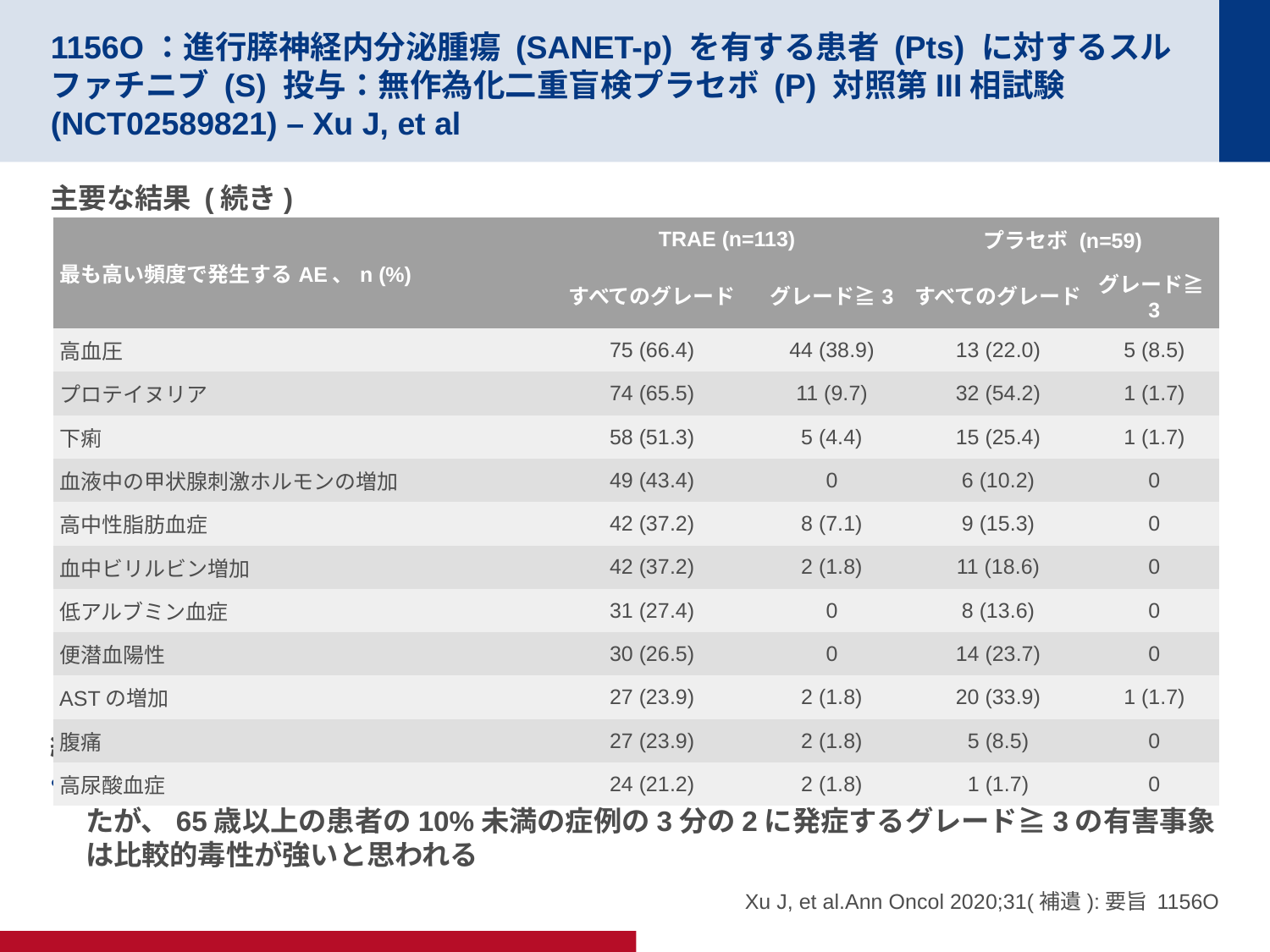

# 1156O：進行膵神経内分泌腫瘍 (SANET-p) を有する患者 (Pts) に対するスルファチニブ (S) 投与：無作為化二重盲検プラセボ (P) 対照第III相試験 (NCT02589821) – Xu J, et al
主要な結果 (続き)
結論
進行性NET患者において、スルファチニブはPFSに有意かつ臨床的に有意な改善を示したが、65歳以上の患者の10%未満の症例の3分の2に発症するグレード≧3の有害事象は比較的毒性が強いと思われる
| 最も高い頻度で発生するAE、n (%) | TRAE (n=113) |  | プラセボ (n=59) |  |
| --- | --- | --- | --- | --- |
|  | すべてのグレード | グレード≧3 | すべてのグレード | グレード≧3 |
| 高血圧 | 75 (66.4) | 44 (38.9) | 13 (22.0) | 5 (8.5) |
| プロテイヌリア | 74 (65.5) | 11 (9.7) | 32 (54.2) | 1 (1.7) |
| 下痢 | 58 (51.3) | 5 (4.4) | 15 (25.4) | 1 (1.7) |
| 血液中の甲状腺刺激ホルモンの増加 | 49 (43.4) | 0 | 6 (10.2) | 0 |
| 高中性脂肪血症 | 42 (37.2) | 8 (7.1) | 9 (15.3) | 0 |
| 血中ビリルビン増加 | 42 (37.2) | 2 (1.8) | 11 (18.6) | 0 |
| 低アルブミン血症 | 31 (27.4) | 0 | 8 (13.6) | 0 |
| 便潜血陽性 | 30 (26.5) | 0 | 14 (23.7) | 0 |
| ASTの増加 | 27 (23.9) | 2 (1.8) | 20 (33.9) | 1 (1.7) |
| 腹痛 | 27 (23.9) | 2 (1.8) | 5 (8.5) | 0 |
| 高尿酸血症 | 24 (21.2) | 2 (1.8) | 1 (1.7) | 0 |
Xu J, et al.Ann Oncol 2020;31(補遺):要旨 1156O